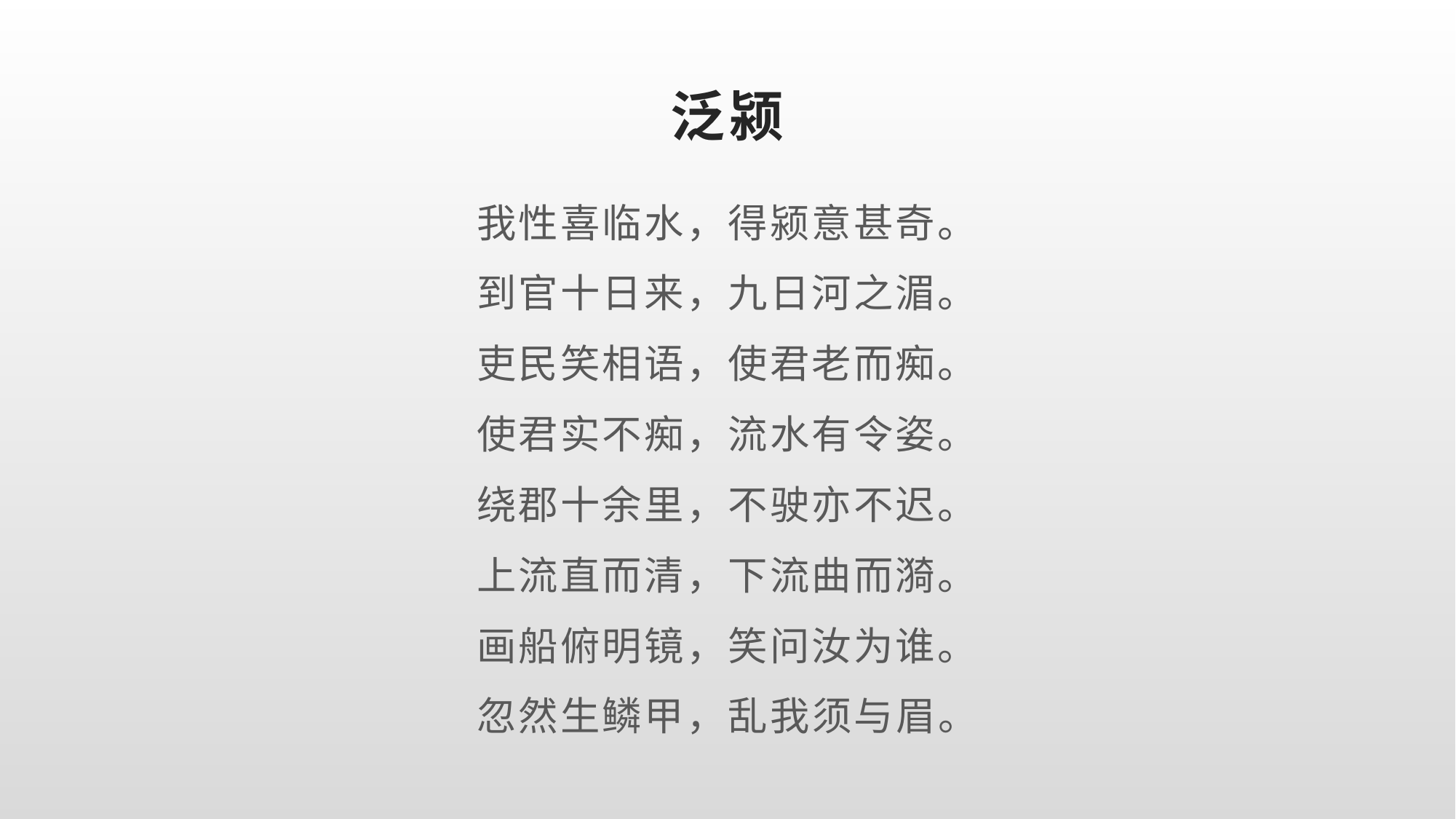

# 泛颍
我性喜临水，得颍意甚奇。
到官十日来，九日河之湄。
吏民笑相语，使君老而痴。
使君实不痴，流水有令姿。
绕郡十余里，不驶亦不迟。
上流直而清，下流曲而漪。
画船俯明镜，笑问汝为谁。
忽然生鳞甲，乱我须与眉。